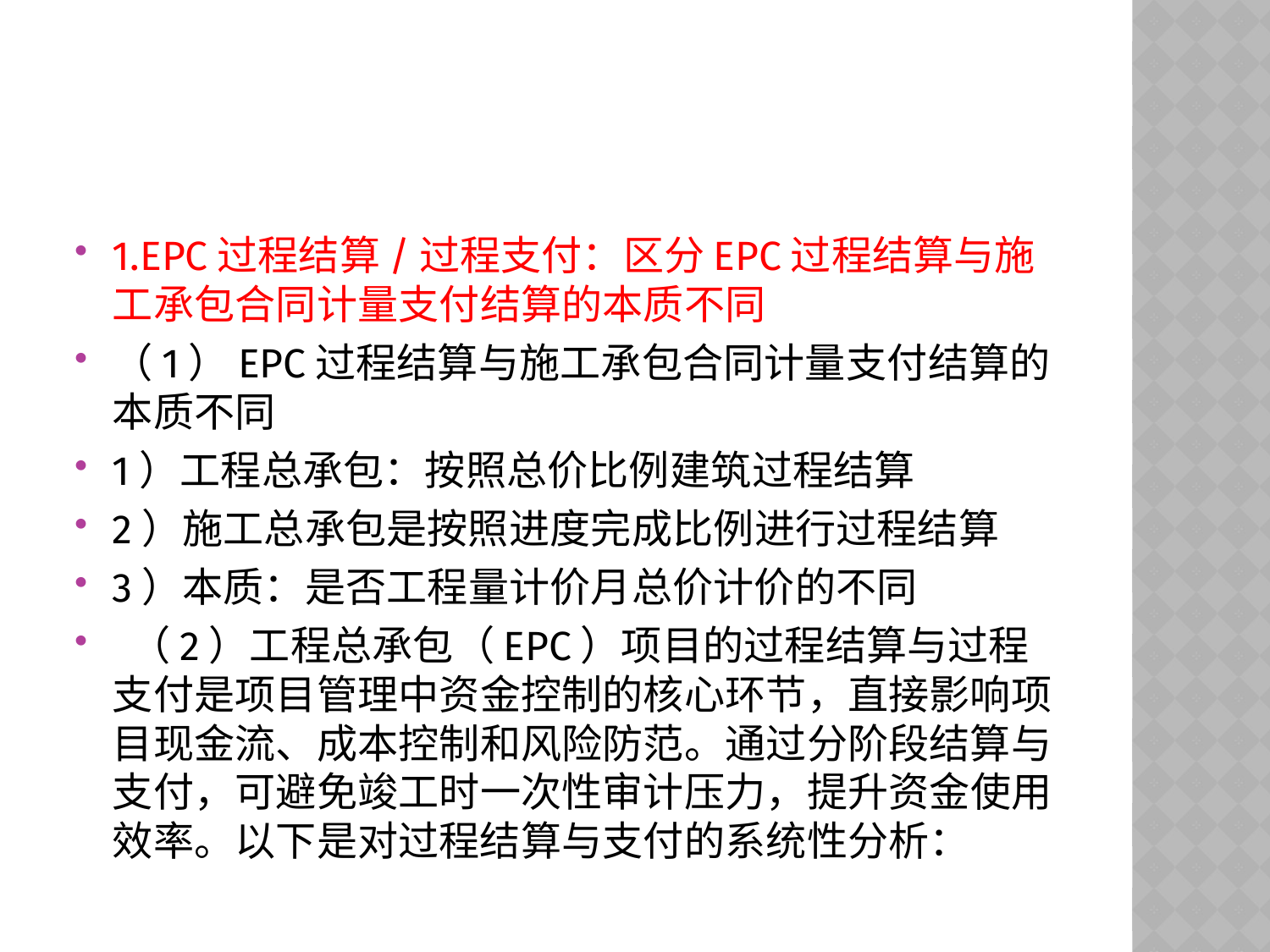

#
1.EPC过程结算/过程支付：区分EPC过程结算与施工承包合同计量支付结算的本质不同
（1）EPC过程结算与施工承包合同计量支付结算的本质不同
1）工程总承包：按照总价比例建筑过程结算
2）施工总承包是按照进度完成比例进行过程结算
3）本质：是否工程量计价月总价计价的不同
 （2）工程总承包（EPC）项目的过程结算与过程支付是项目管理中资金控制的核心环节，直接影响项目现金流、成本控制和风险防范。通过分阶段结算与支付，可避免竣工时一次性审计压力，提升资金使用效率。以下是对过程结算与支付的系统性分析：